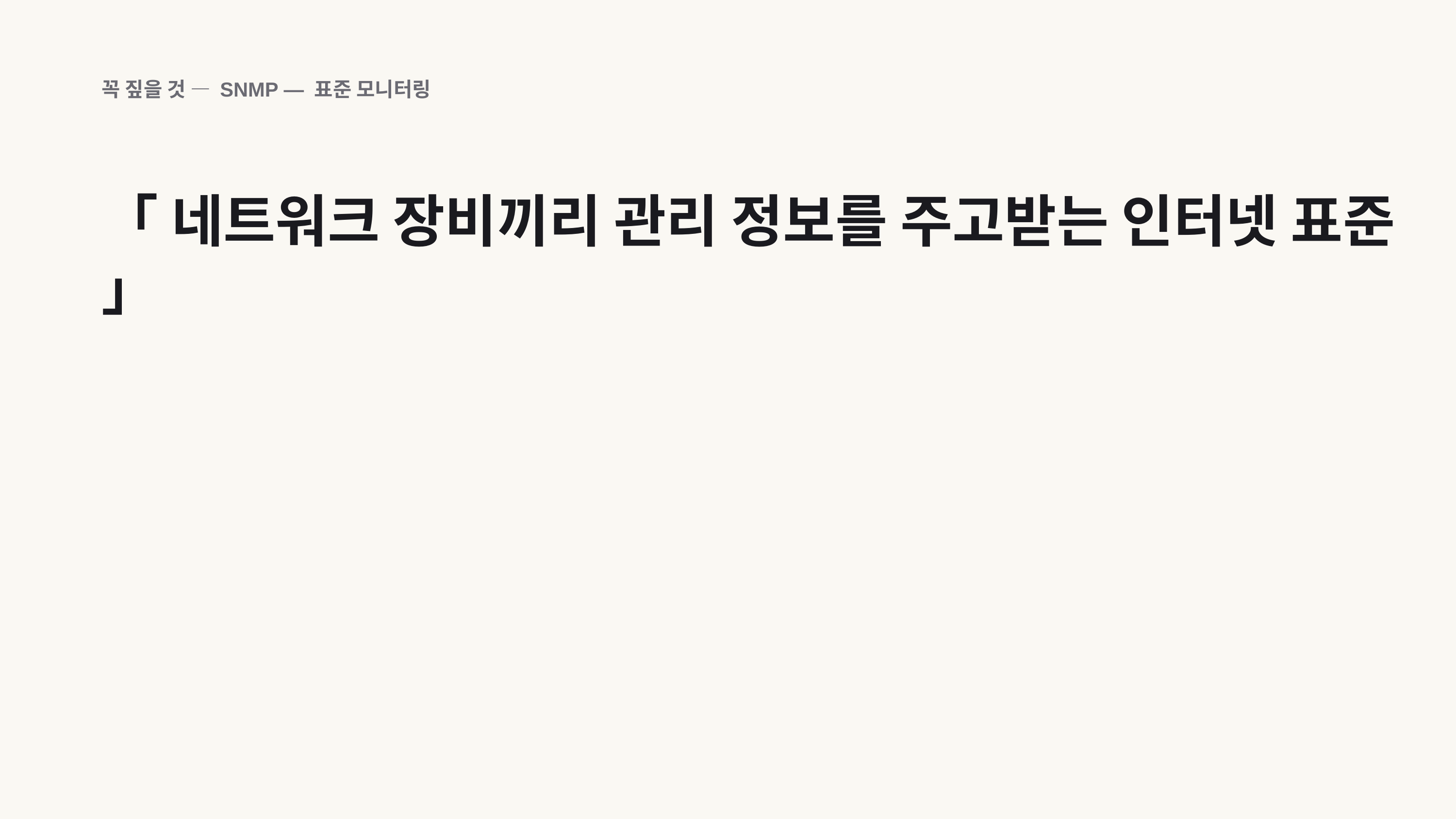

꼭 짚을 것 — SNMP — 표준 모니터링
「 네트워크 장비끼리 관리 정보를 주고받는 인터넷 표준 」